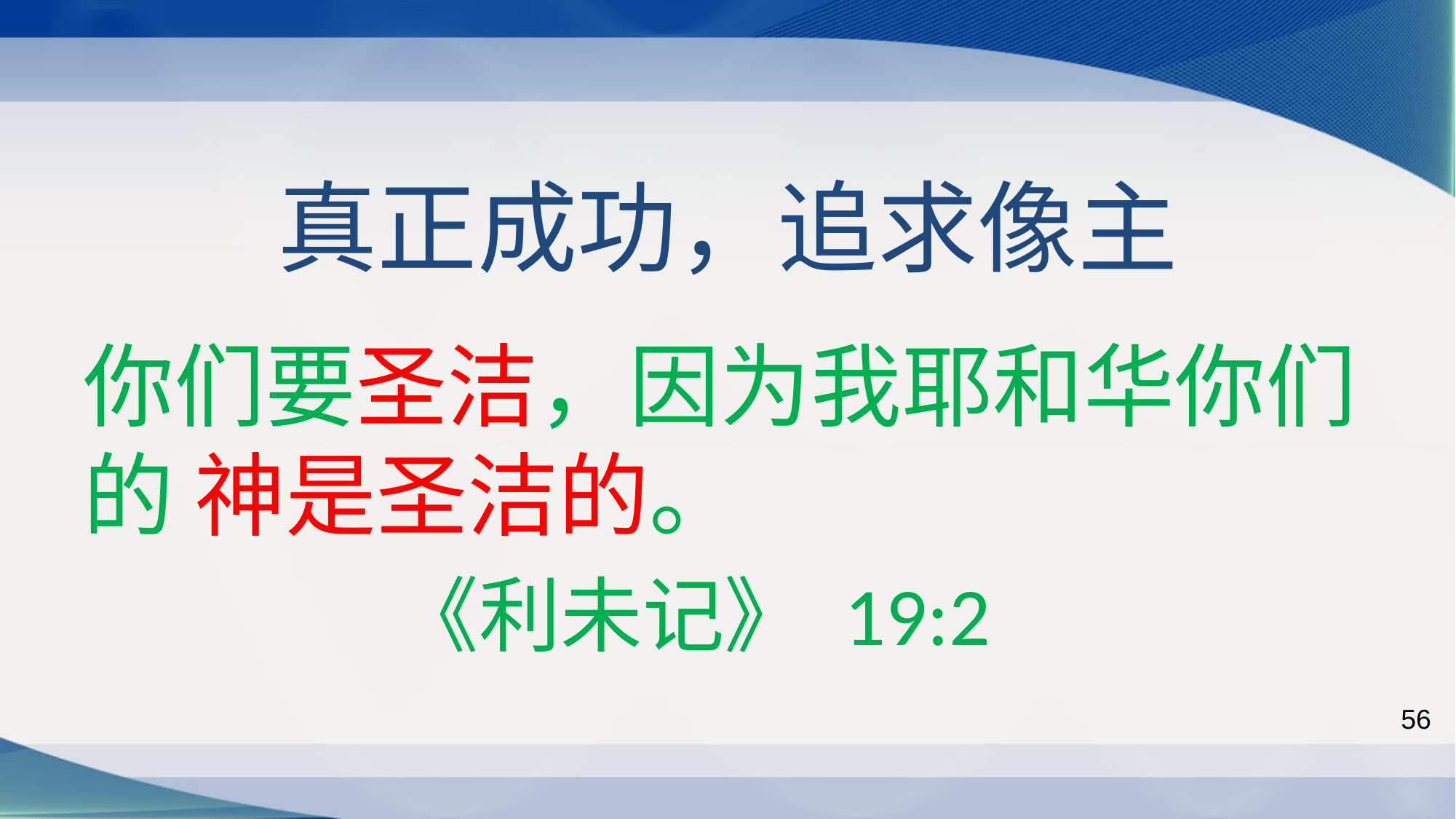

# 真正成功，追求像主
你们要圣洁，因为我耶和华你们的 神是圣洁的。
                《利未记》 19:2

56